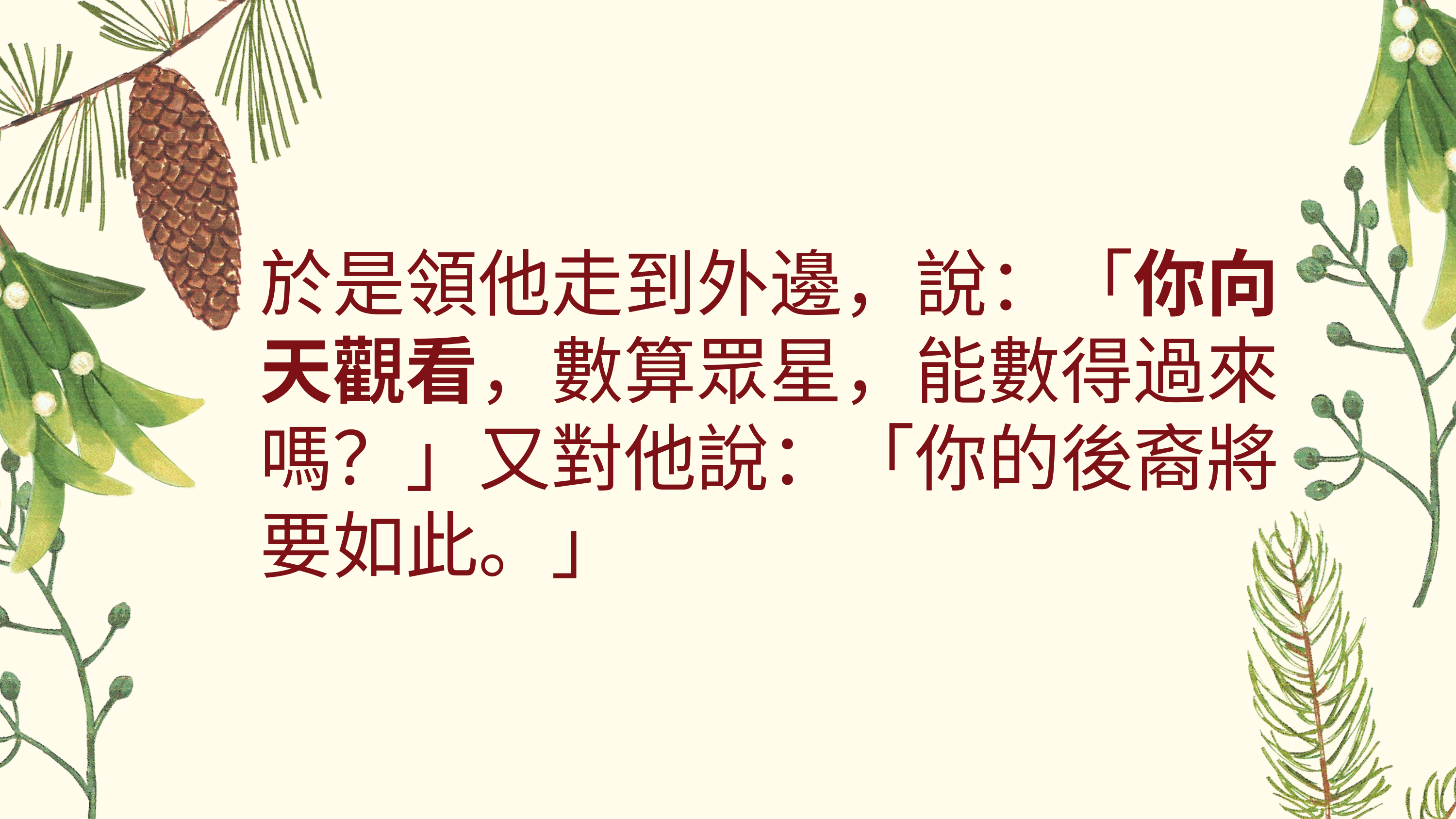

於是領他走到外邊，說：「你向天觀看，數算眾星，能數得過來嗎？」又對他說：「你的後裔將要如此。」